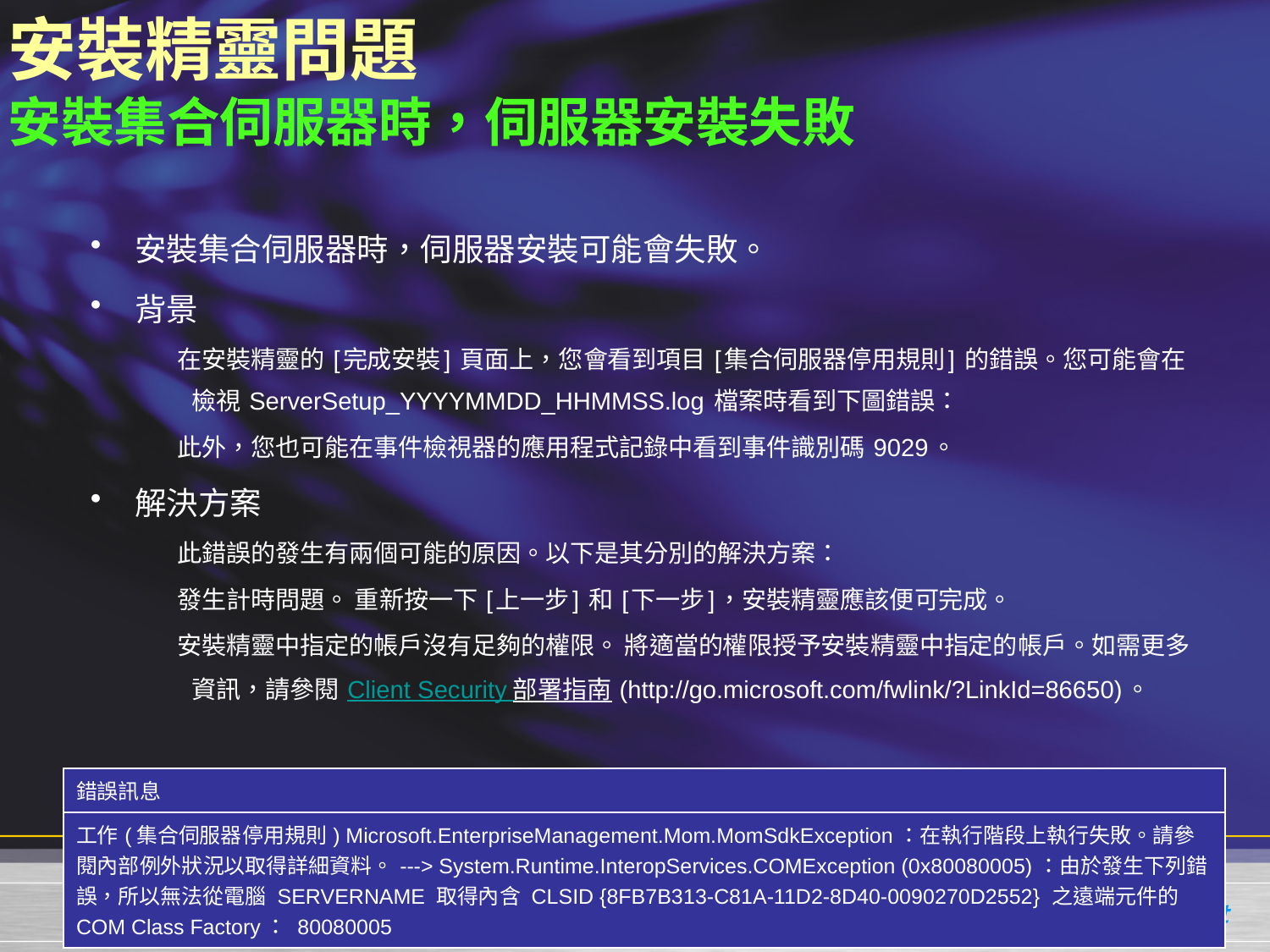

# 安裝精靈問題 安裝集合伺服器時，伺服器安裝失敗
安裝集合伺服器時，伺服器安裝可能會失敗。
背景
在安裝精靈的 [完成安裝] 頁面上，您會看到項目 [集合伺服器停用規則] 的錯誤。您可能會在檢視 ServerSetup_YYYYMMDD_HHMMSS.log 檔案時看到下圖錯誤：
此外，您也可能在事件檢視器的應用程式記錄中看到事件識別碼 9029。
解決方案
此錯誤的發生有兩個可能的原因。以下是其分別的解決方案：
發生計時問題。 重新按一下 [上一步] 和 [下一步]，安裝精靈應該便可完成。
安裝精靈中指定的帳戶沒有足夠的權限。 將適當的權限授予安裝精靈中指定的帳戶。如需更多資訊，請參閱 Client Security 部署指南 (http://go.microsoft.com/fwlink/?LinkId=86650)。
| 錯誤訊息 |
| --- |
| 工作(集合伺服器停用規則) Microsoft.EnterpriseManagement.Mom.MomSdkException：在執行階段上執行失敗。請參閱內部例外狀況以取得詳細資料。---> System.Runtime.InteropServices.COMException (0x80080005)：由於發生下列錯誤，所以無法從電腦 SERVERNAME 取得內含 CLSID {8FB7B313-C81A-11D2-8D40-0090270D2552} 之遠端元件的 COM Class Factory： 80080005 |